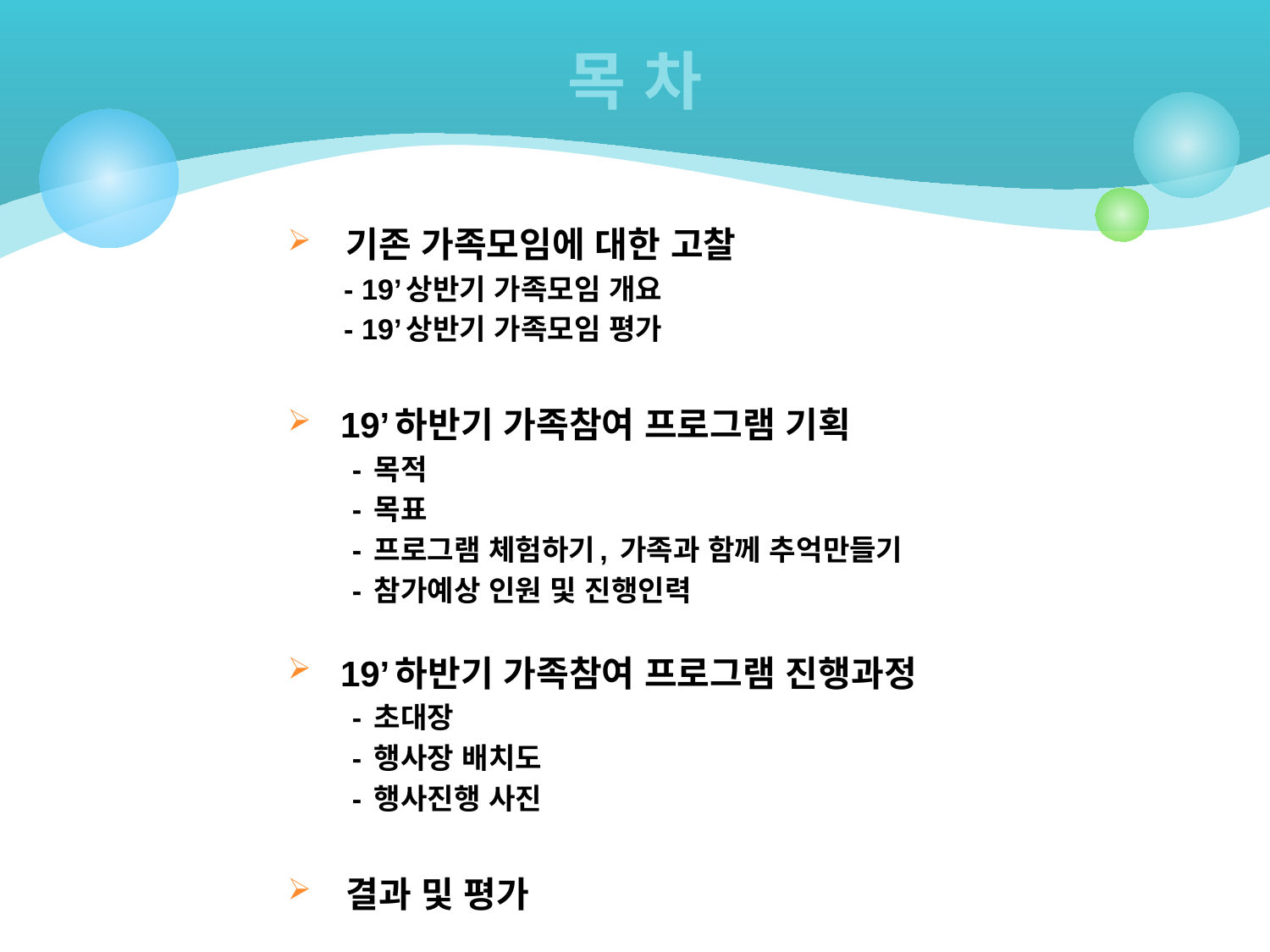

# 목 차
 기존 가족모임에 대한 고찰
       - 19’상반기 가족모임 개요
       - 19’상반기 가족모임 평가

 19’하반기 가족참여 프로그램 기획
        - 목적
        - 목표
        - 프로그램 체험하기, 가족과 함께 추억만들기
        - 참가예상 인원 및 진행인력

 19’하반기 가족참여 프로그램 진행과정
        - 초대장
        - 행사장 배치도
        - 행사진행 사진

 결과 및 평가